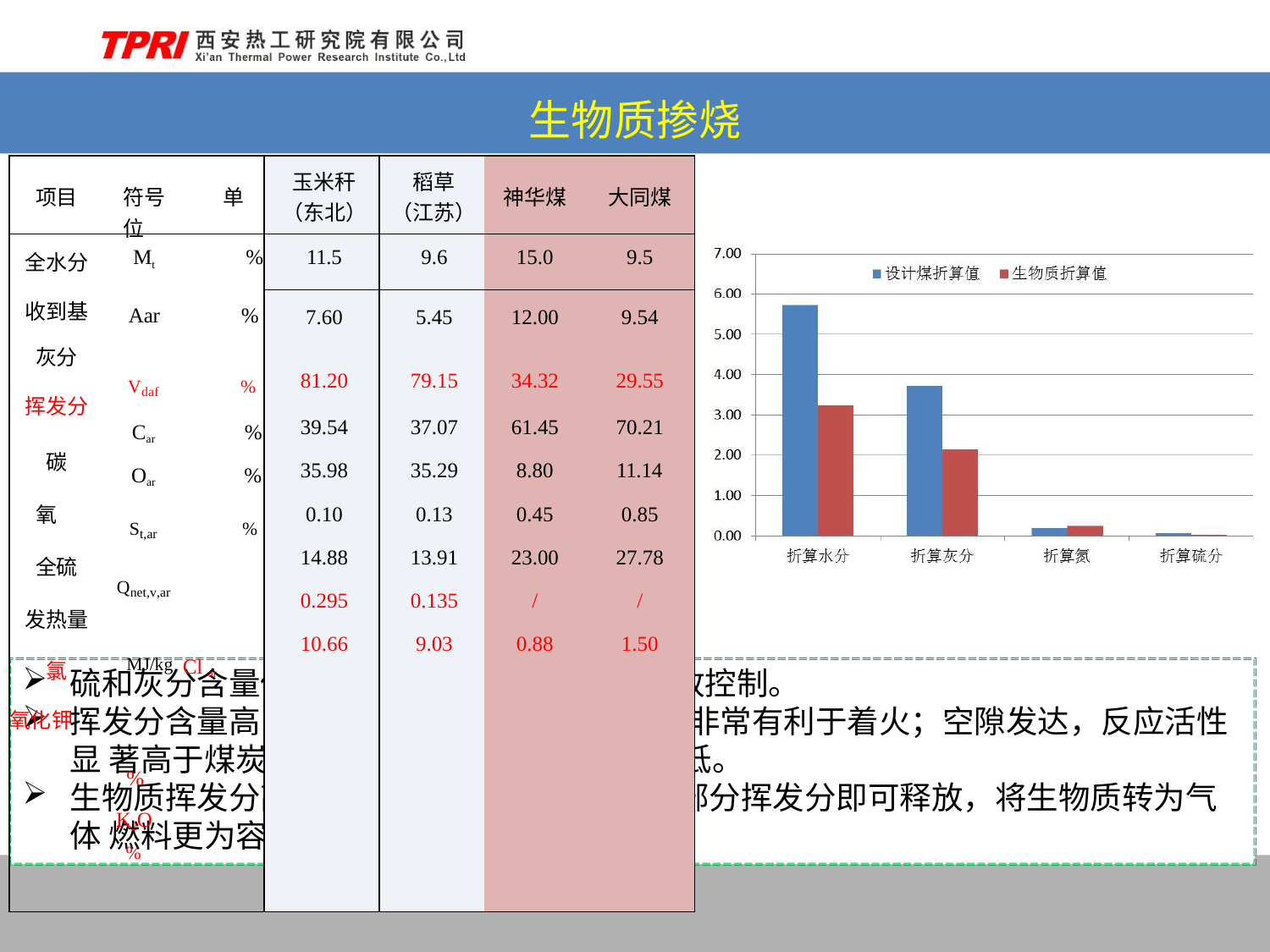

# 生物质掺烧
| 项目 | 符号 单位 | 玉米秆 （东北） | 稻草 （江苏） | 神华煤 大同煤 |
| --- | --- | --- | --- | --- |
| 全水分 收到基 灰分 挥发分 碳 氧 全硫 发热量 氯 氧化钾 | Mt % Aar % Vdaf % Car % Oar % St,ar % Qnet,v,ar MJ/kg Cl ar % K2O % | 11.5 | 9.6 | 15.0 9.5 |
|  |  | 7.60 | 5.45 | 12.00 9.54 |
|  |  | 81.20 | 79.15 | 34.32 29.55 |
|  |  | 39.54 | 37.07 | 61.45 70.21 |
|  |  | 35.98 | 35.29 | 8.80 11.14 |
|  |  | 0.10 | 0.13 | 0.45 0.85 |
|  |  | 14.88 | 13.91 | 23.00 27.78 |
|  |  | 0.295 | 0.135 | / / |
|  |  | 10.66 | 9.03 | 0.88 1.50 |

硫和灰分含量低，有利于燃烧过程污染物排放控制。
挥发分含量高（65%以上），燃烧活性强，非常有利于着火；空隙发达，反应活性显 著高于煤炭，着火后燃烧迅速，燃尽温度低。
生物质挥发分高，炭活性高，400℃以下大部分挥发分即可释放，将生物质转为气体 燃料更为容易。